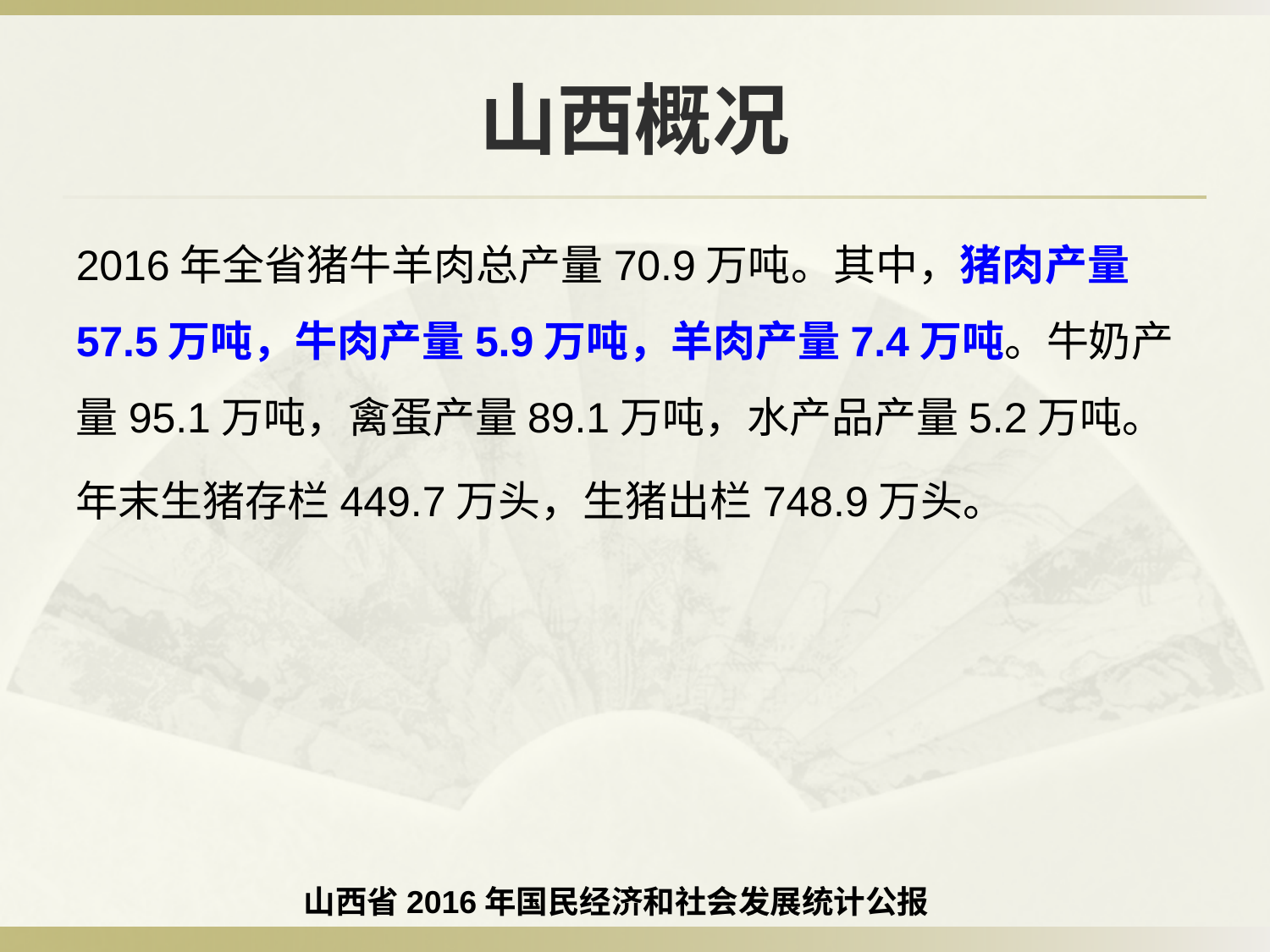

# 山西概况
2016年全省猪牛羊肉总产量70.9万吨。其中，猪肉产量57.5万吨，牛肉产量5.9万吨，羊肉产量7.4万吨。牛奶产量95.1万吨，禽蛋产量89.1万吨，水产品产量5.2万吨。
年末生猪存栏449.7万头，生猪出栏748.9万头。
山西省2016年国民经济和社会发展统计公报